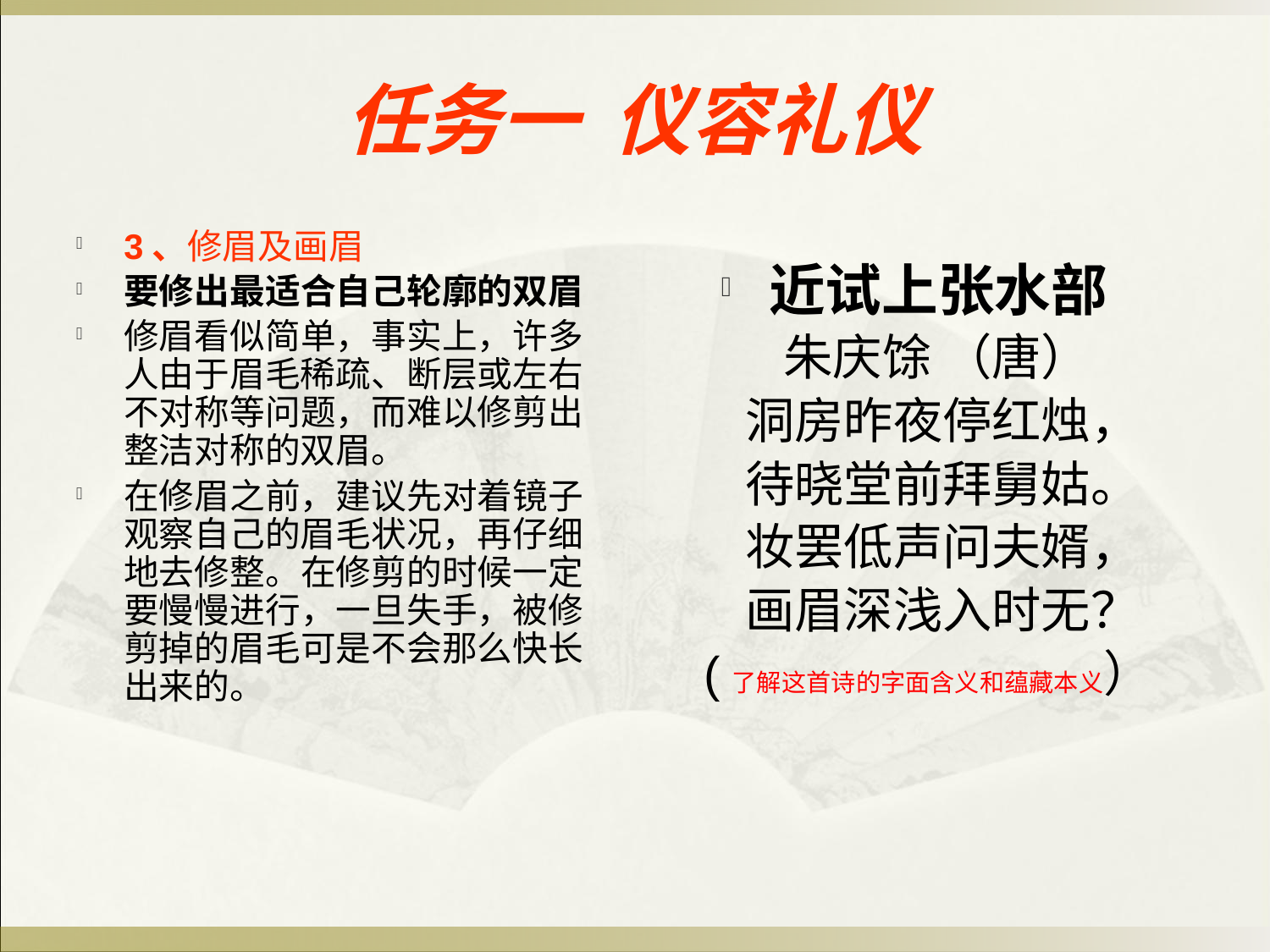

# 任务一  仪容礼仪
3、修眉及画眉
要修出最适合自己轮廓的双眉
修眉看似简单，事实上，许多人由于眉毛稀疏、断层或左右不对称等问题，而难以修剪出整洁对称的双眉。
在修眉之前，建议先对着镜子观察自己的眉毛状况，再仔细地去修整。在修剪的时候一定要慢慢进行，一旦失手，被修剪掉的眉毛可是不会那么快长出来的。
近试上张水部
   朱庆馀 （唐）
    洞房昨夜停红烛，
    待晓堂前拜舅姑。
    妆罢低声问夫婿，
    画眉深浅入时无？
  (了解这首诗的字面含义和蕴藏本义）